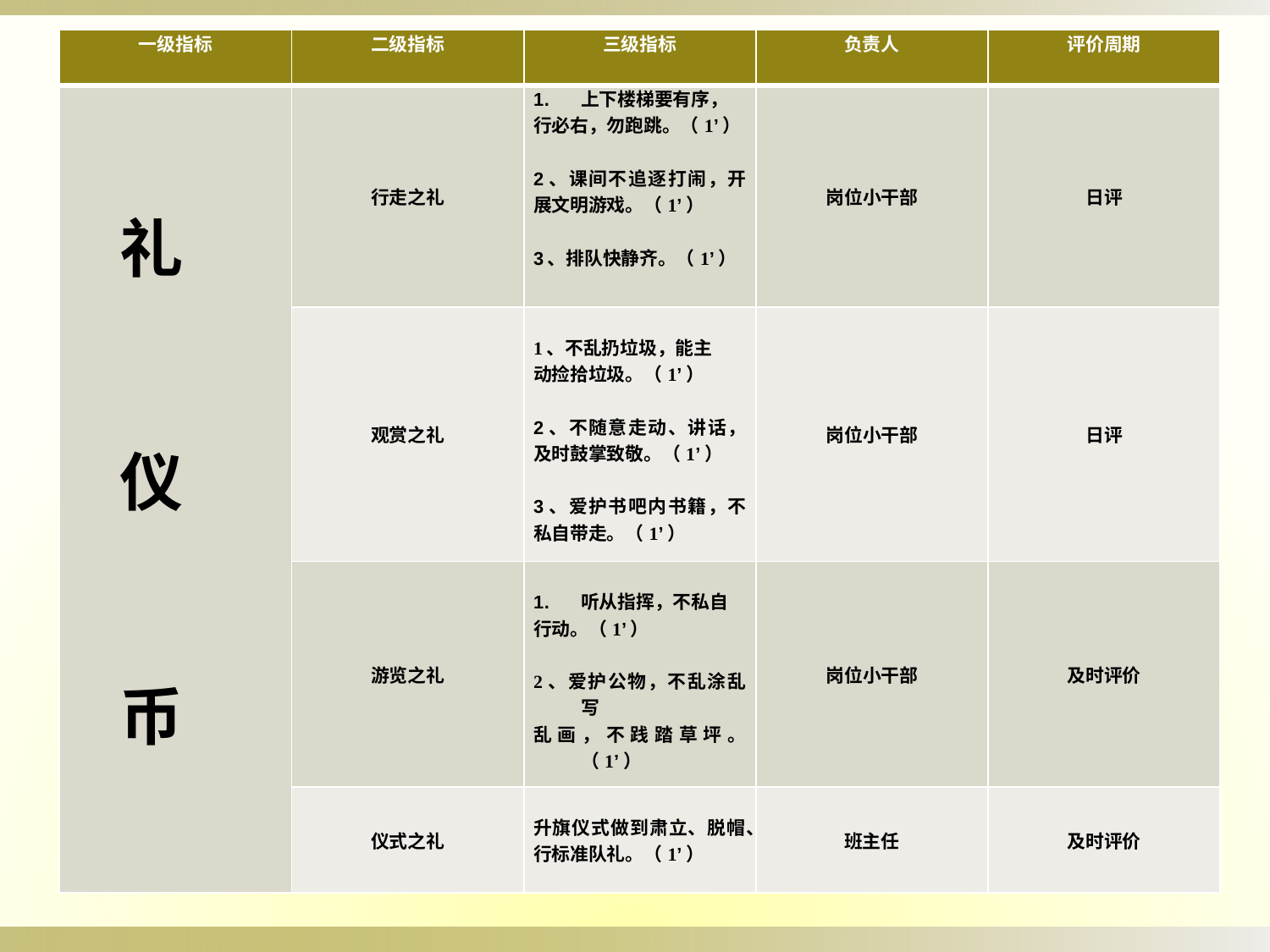

| 一级指标 | 二级指标 | 三级指标 | 负责人 | 评价周期 |
| --- | --- | --- | --- | --- |
| 礼 仪 币 | 行走之礼 | 上下楼梯要有序， 行必右，勿跑跳。（1’） 2、课间不追逐打闹，开展文明游戏。（1’） 3、排队快静齐。（1’） | 岗位小干部 | 日评 |
|  | 观赏之礼 | 1、不乱扔垃圾，能主 动捡拾垃圾。（1’） 2、不随意走动、讲话，及时鼓掌致敬。（1’） 3、爱护书吧内书籍，不私自带走。（1’） | 岗位小干部 | 日评 |
|  | 游览之礼 | 听从指挥，不私自 行动。（1’） 2、爱护公物，不乱涂乱写 乱画，不践踏草坪。（1’） | 岗位小干部 | 及时评价 |
|  | 仪式之礼 | 升旗仪式做到肃立、脱帽、行标准队礼。（1’） | 班主任 | 及时评价 |